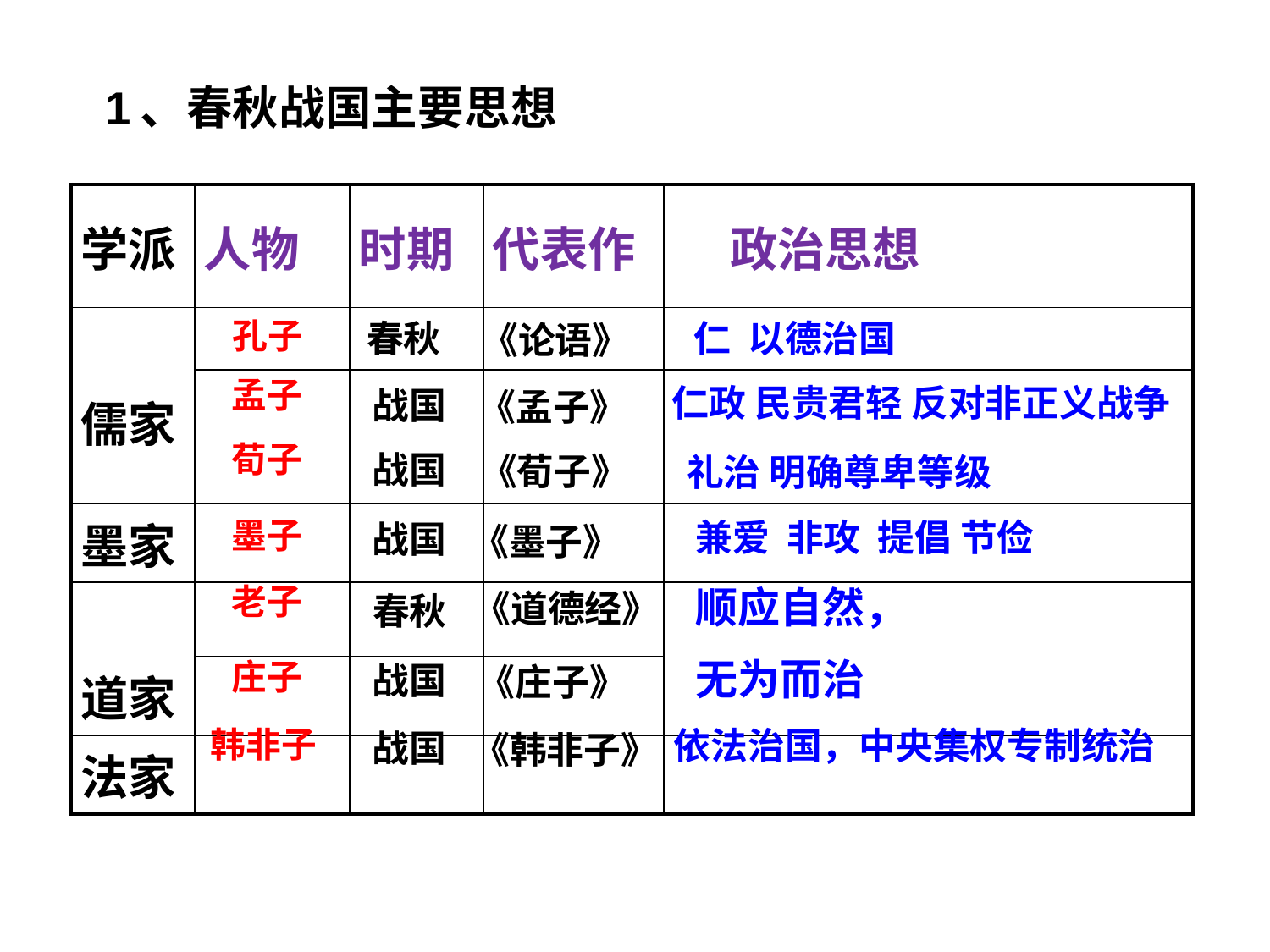

1、春秋战国主要思想
| 学派 | 人物 | 时期 | 代表作 | 政治思想 |
| --- | --- | --- | --- | --- |
| 儒家 |  |  |  |  |
|  |  |  |  |  |
|  |  |  |  |  |
| 墨家 |  |  |  |  |
| 道家 |  |  |  |  |
|  |  |  |  |  |
| 法家 |  |  |  |  |
孔子
春秋
仁  以德治国
《论语》

孟子
仁政 民贵君轻 反对非正义战争
战国
《孟子》
荀子
战国
《荀子》
礼治 明确尊卑等级
墨子
兼爱  非攻  提倡 节俭
战国
《墨子》
老子
顺应自然，
无为而治
《道德经》
春秋
庄子
战国
《庄子》
依法治国，中央集权专制统治
韩非子
战国
《韩非子》